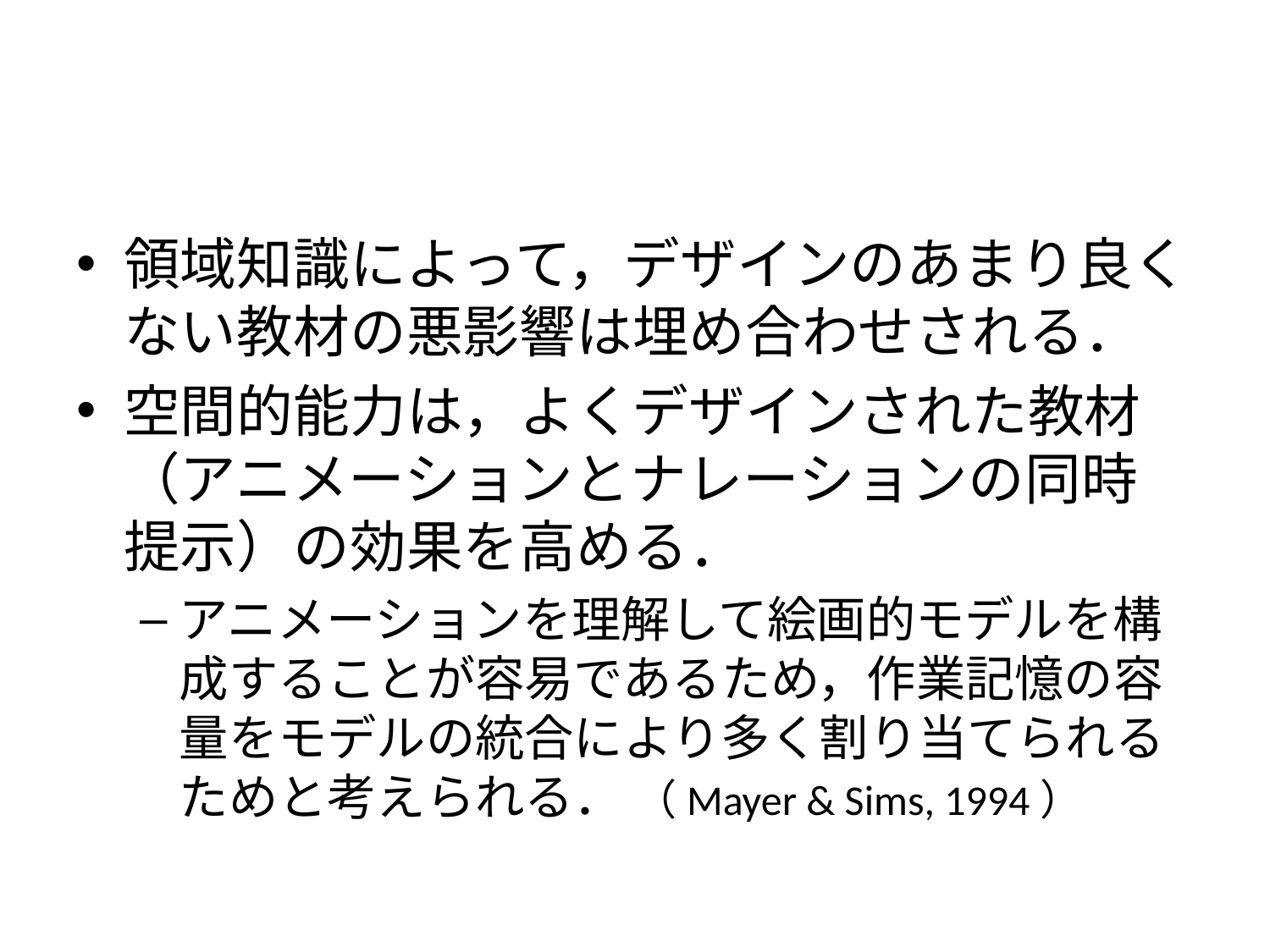

#
領域知識によって，デザインのあまり良くない教材の悪影響は埋め合わせされる．
空間的能力は，よくデザインされた教材（アニメーションとナレーションの同時提示）の効果を高める．
アニメーションを理解して絵画的モデルを構成することが容易であるため，作業記憶の容量をモデルの統合により多く割り当てられるためと考えられる． （Mayer & Sims, 1994）